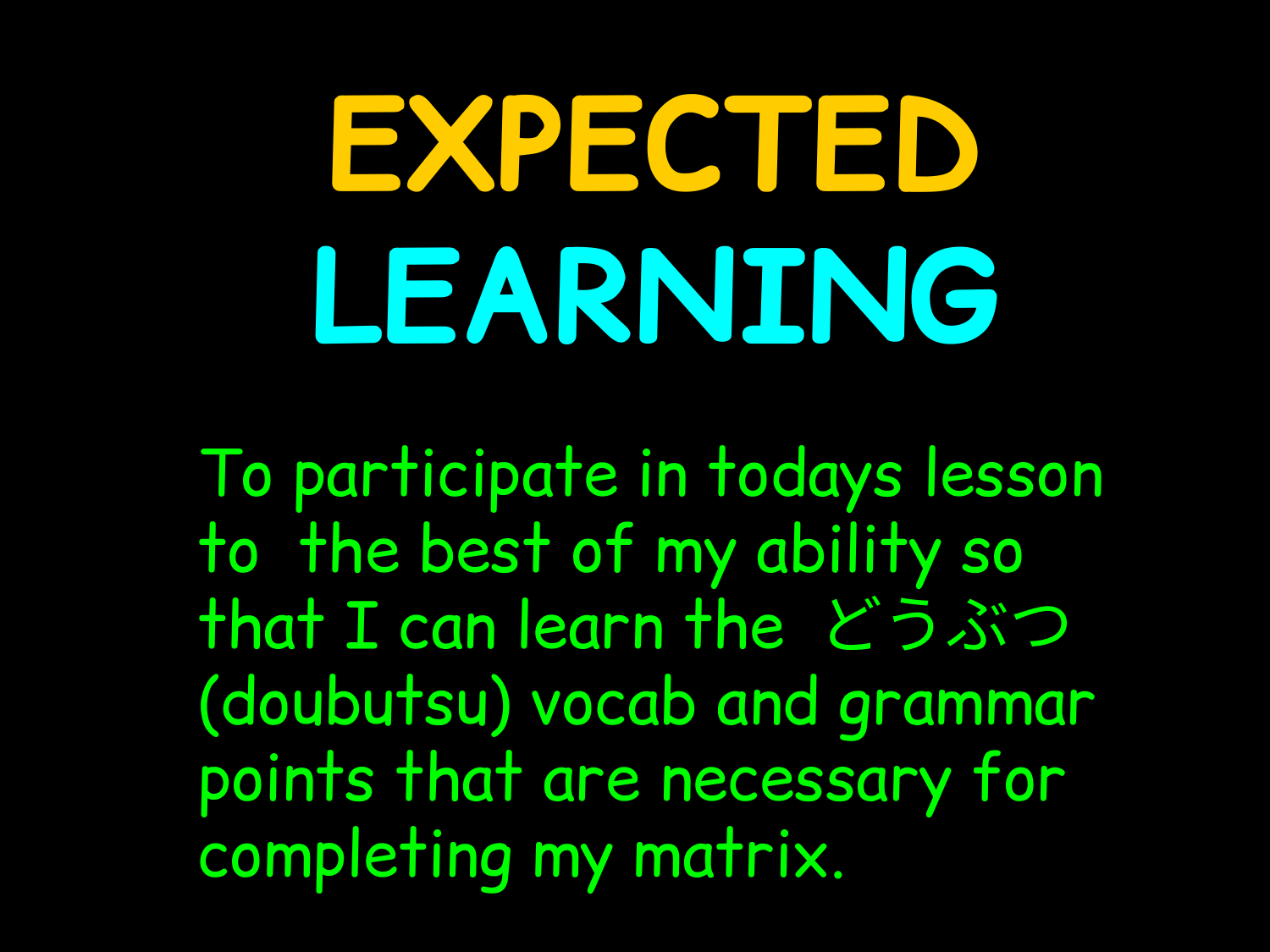

Expected Learning
To participate in todays lesson to  the best of my ability so that I can learn the どうぶつ (doubutsu) vocab and grammar points that are necessary for completing my matrix.